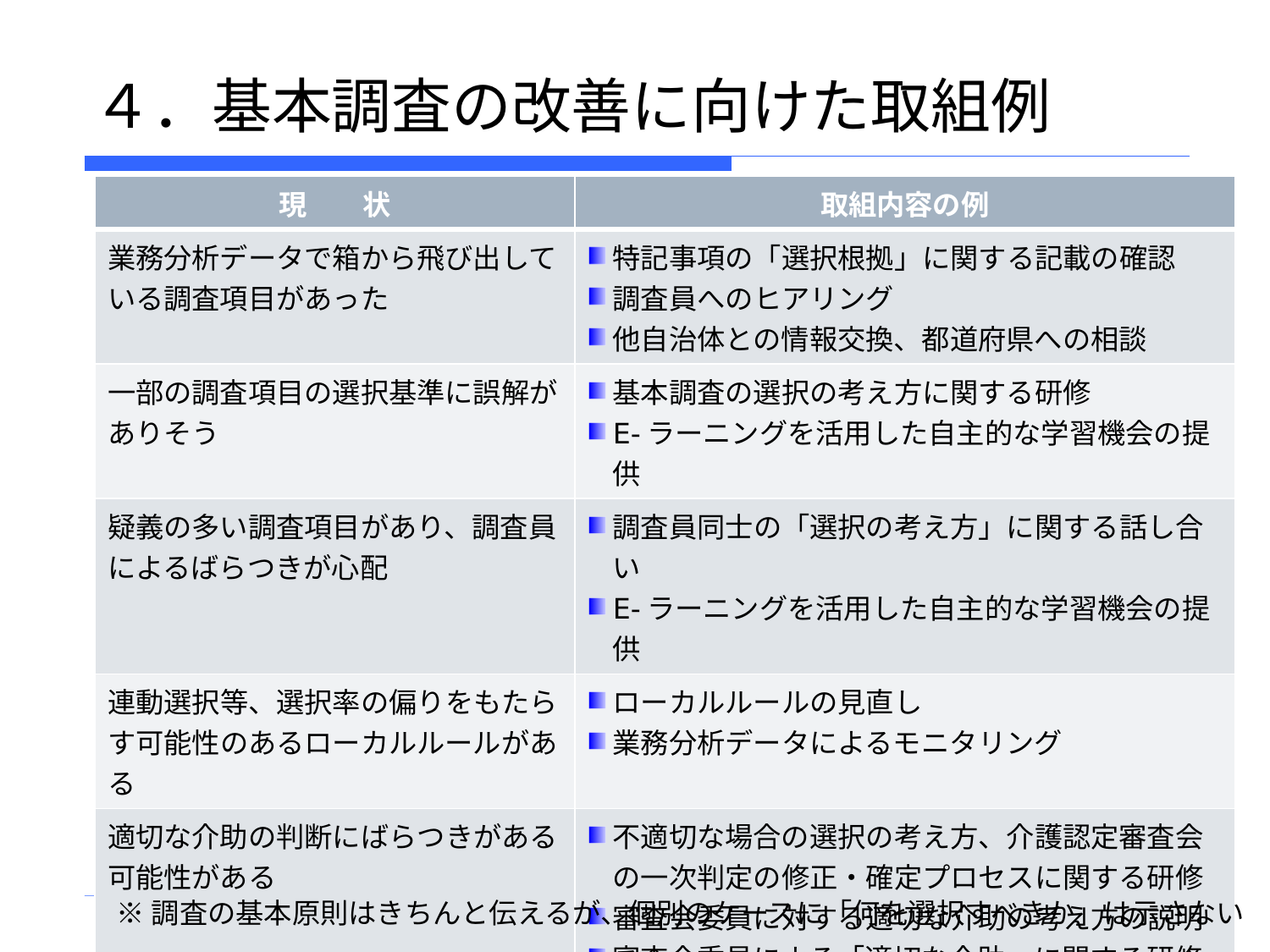

# ４．基本調査の改善に向けた取組例
| 現　　状 | 取組内容の例 |
| --- | --- |
| 業務分析データで箱から飛び出している調査項目があった | 特記事項の「選択根拠」に関する記載の確認 調査員へのヒアリング 他自治体との情報交換、都道府県への相談 |
| 一部の調査項目の選択基準に誤解がありそう | 基本調査の選択の考え方に関する研修 E-ラーニングを活用した自主的な学習機会の提供 |
| 疑義の多い調査項目があり、調査員によるばらつきが心配 | 調査員同士の「選択の考え方」に関する話し合い E-ラーニングを活用した自主的な学習機会の提供 |
| 連動選択等、選択率の偏りをもたらす可能性のあるローカルルールがある | ローカルルールの見直し 業務分析データによるモニタリング |
| 適切な介助の判断にばらつきがある可能性がある | 不適切な場合の選択の考え方、介護認定審査会の一次判定の修正・確定プロセスに関する研修 審査会委員に対する適切な介助の考え方の説明 審査会委員による「適切な介助」に関する研修 |
| 適切な介助による選択が行われているが、介護認定審査会が確認していない | 審査会委員に対する適切な介助の考え方の説明 審査会とのコミュニケーションツールの活用（「●」、下線など） 審査会の進行方法の工夫 |
※調査の基本原則はきちんと伝えるが、個別のケースに「何を選択すべきか」は示さない